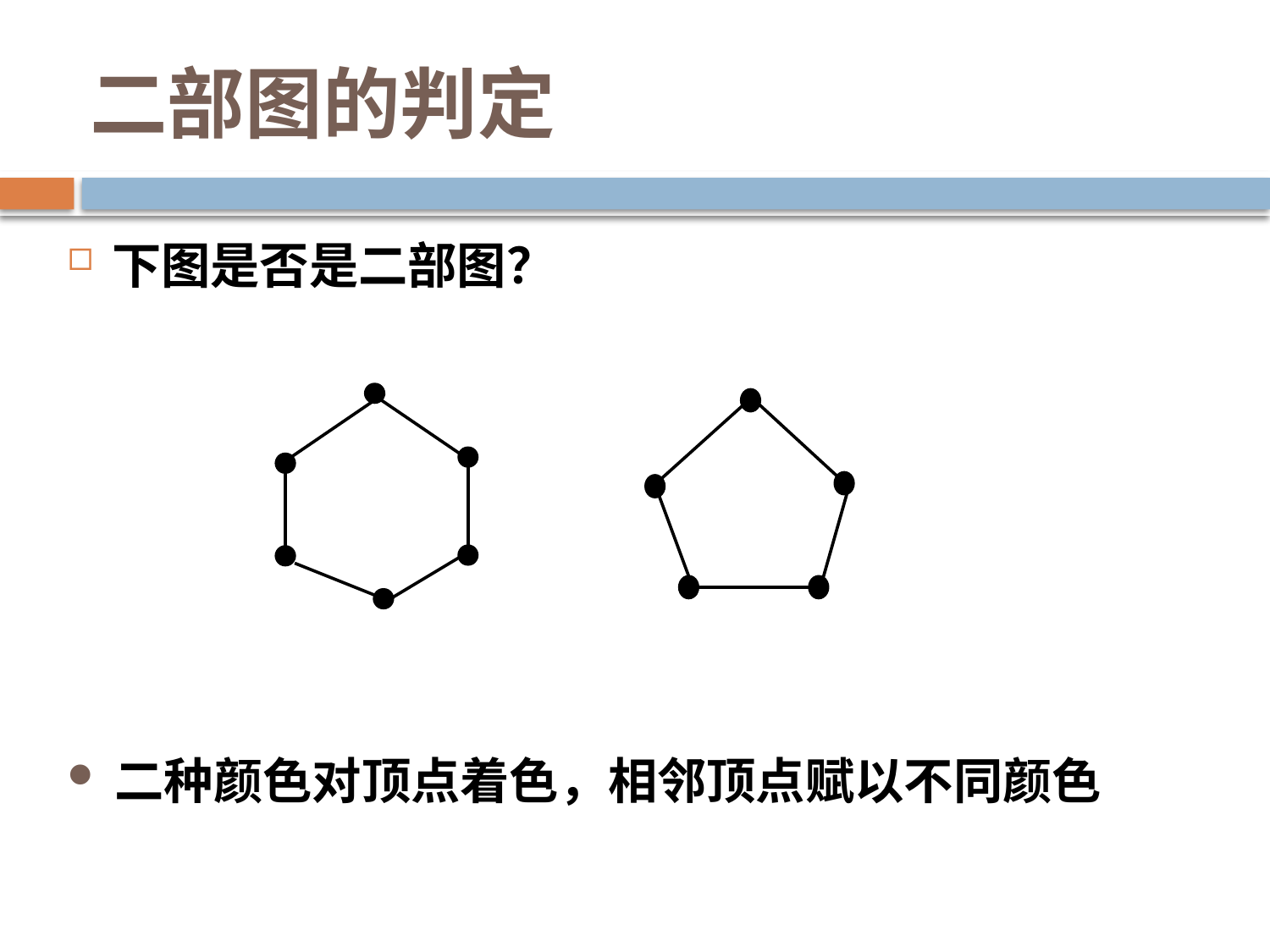

# 二部图的判定
下图是否是二部图？

二种颜色对顶点着色，相邻顶点赋以不同颜色